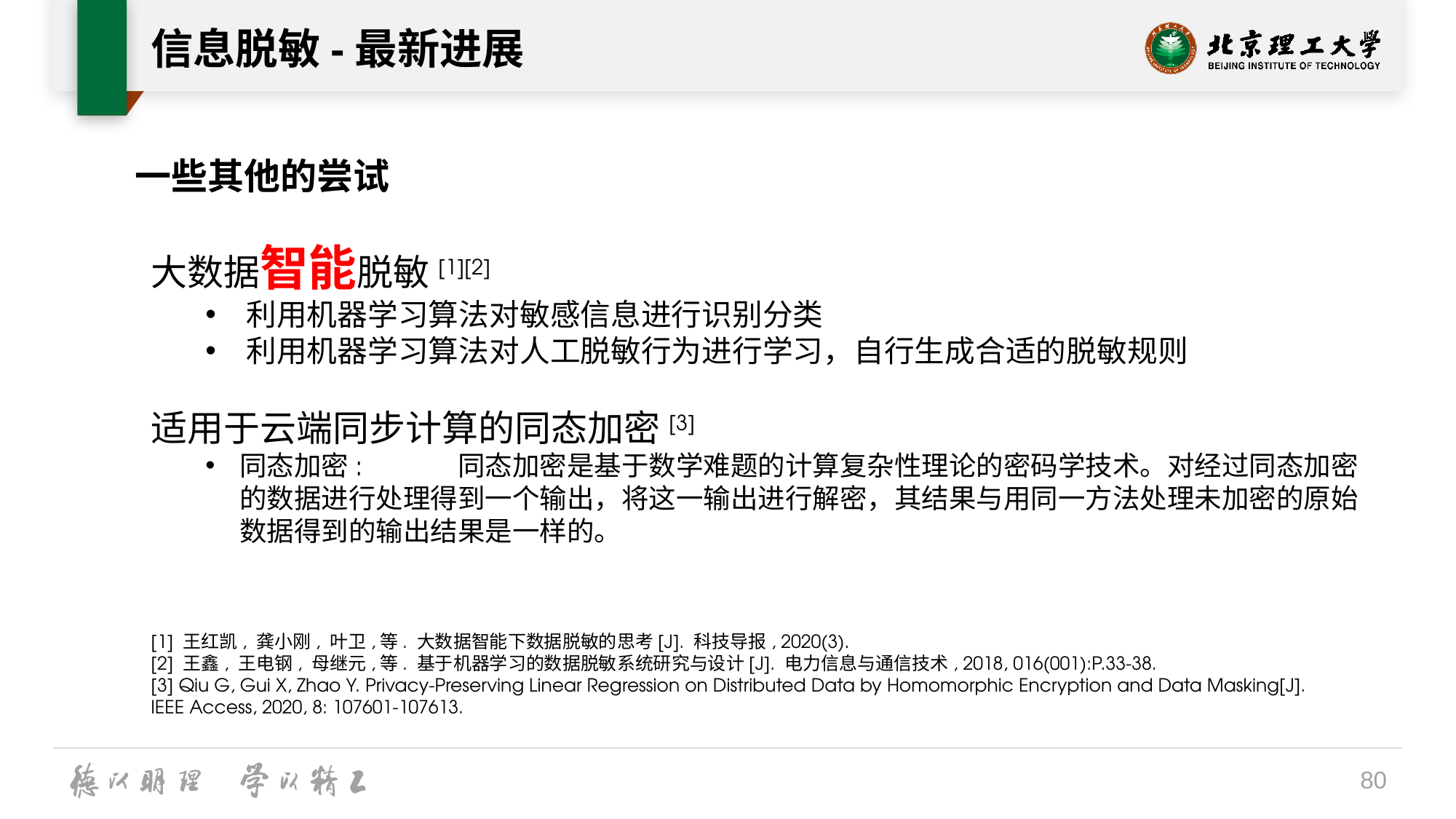

# 信息脱敏-最新进展
一些其他的尝试
大数据智能脱敏[1][2]
利用机器学习算法对敏感信息进行识别分类
利用机器学习算法对人工脱敏行为进行学习，自行生成合适的脱敏规则

适用于云端同步计算的同态加密[3]
同态加密:	同态加密是基于数学难题的计算复杂性理论的密码学技术。对经过同态加密的数据进行处理得到一个输出，将这一输出进行解密，其结果与用同一方法处理未加密的原始数据得到的输出结果是一样的。
[1] 王红凯, 龚小刚, 叶卫,等. 大数据智能下数据脱敏的思考[J]. 科技导报, 2020(3).
[2] 王鑫, 王电钢, 母继元,等. 基于机器学习的数据脱敏系统研究与设计[J]. 电力信息与通信技术, 2018, 016(001):P.33-38.
[3] Qiu G, Gui X, Zhao Y. Privacy-Preserving Linear Regression on Distributed Data by Homomorphic Encryption and Data Masking[J]. IEEE Access, 2020, 8: 107601-107613.